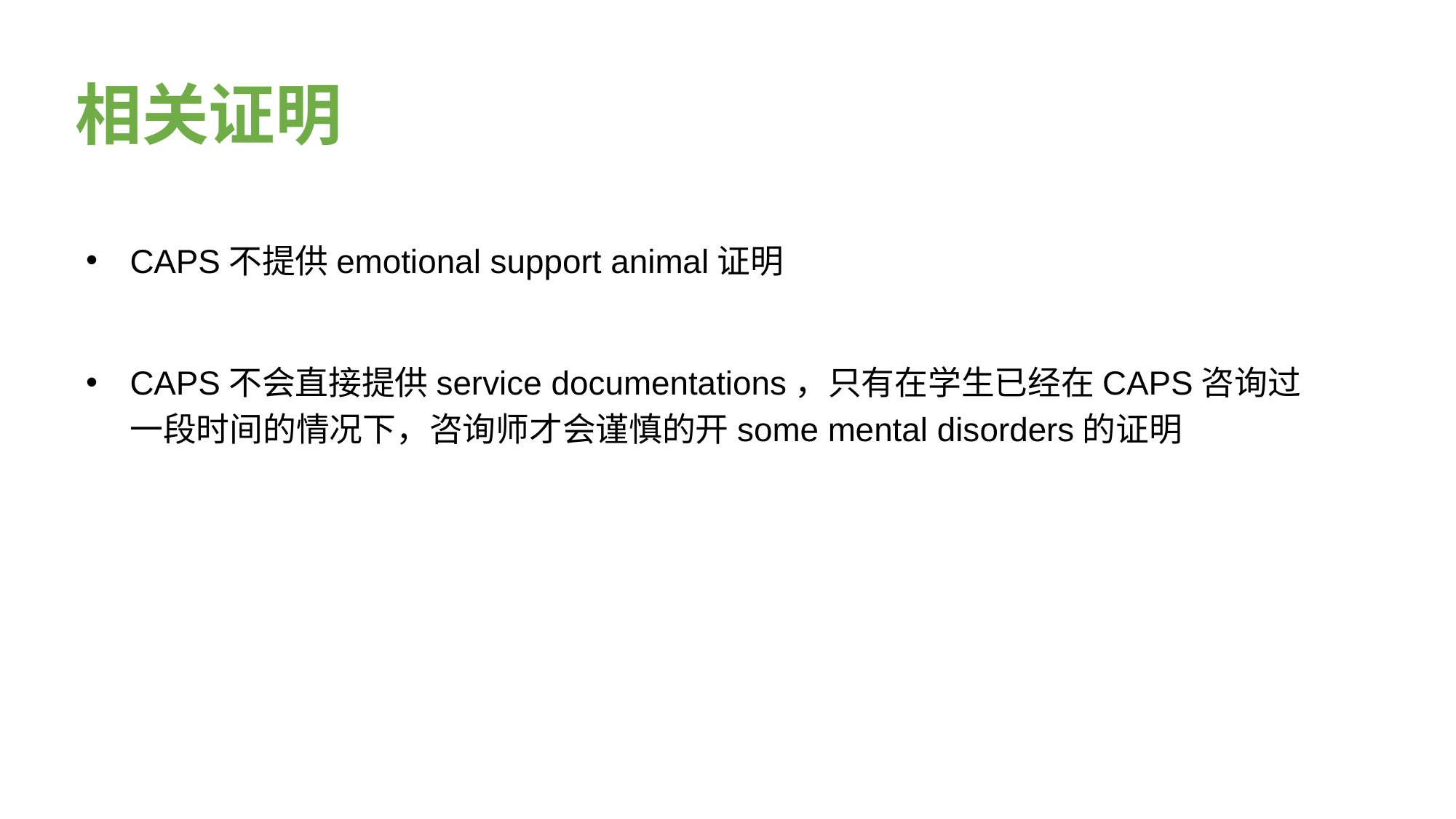

# 相关证明
CAPS不提供emotional support animal证明

CAPS不会直接提供service documentations，只有在学生已经在CAPS咨询过一段时间的情况下，咨询师才会谨慎的开some mental disorders的证明